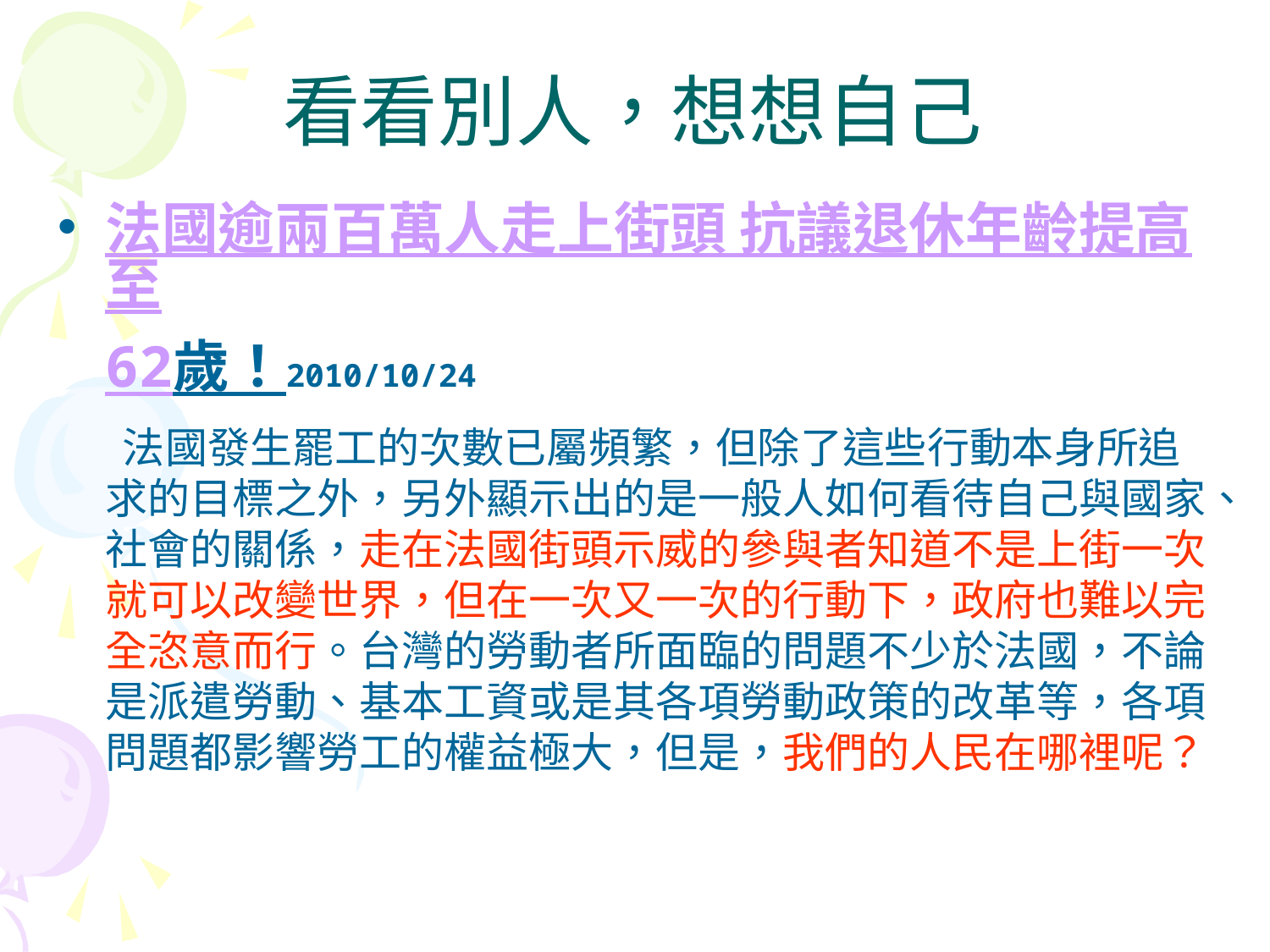

看看別人，想想自己
法國逾兩百萬人走上街頭 抗議退休年齡提高至62歲！2010/10/24
        法國發生罷工的次數已屬頻繁，但除了這些行動本身所追求的目標之外，另外顯示出的是一般人如何看待自己與國家、社會的關係，走在法國街頭示威的參與者知道不是上街一次就可以改變世界，但在一次又一次的行動下，政府也難以完全恣意而行。台灣的勞動者所面臨的問題不少於法國，不論是派遣勞動、基本工資或是其各項勞動政策的改革等，各項問題都影響勞工的權益極大，但是，我們的人民在哪裡呢？